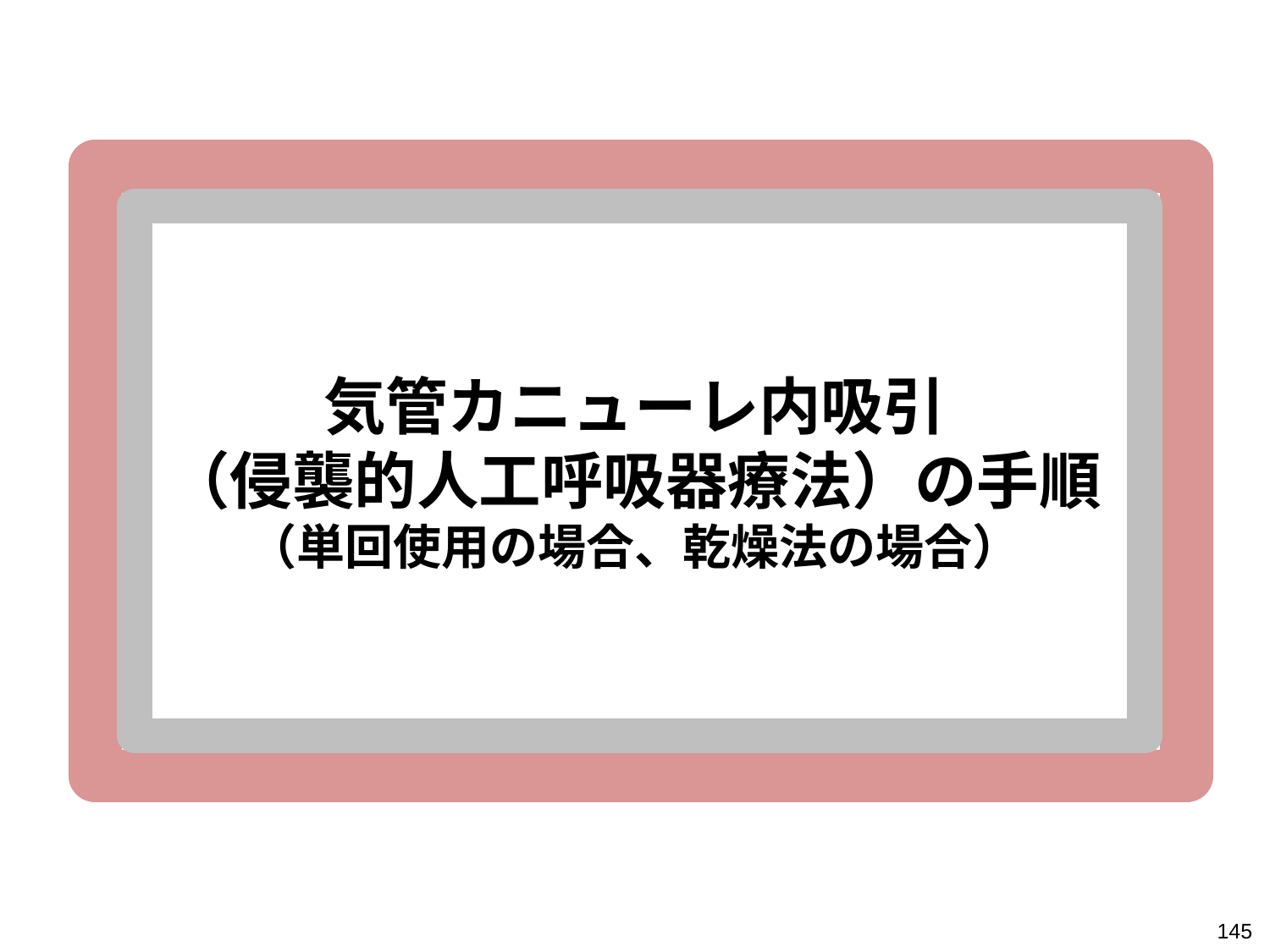

# 気管カニューレ内吸引 （侵襲的人工呼吸器療法）の手順 （単回使用の場合、乾燥法の場合）
145